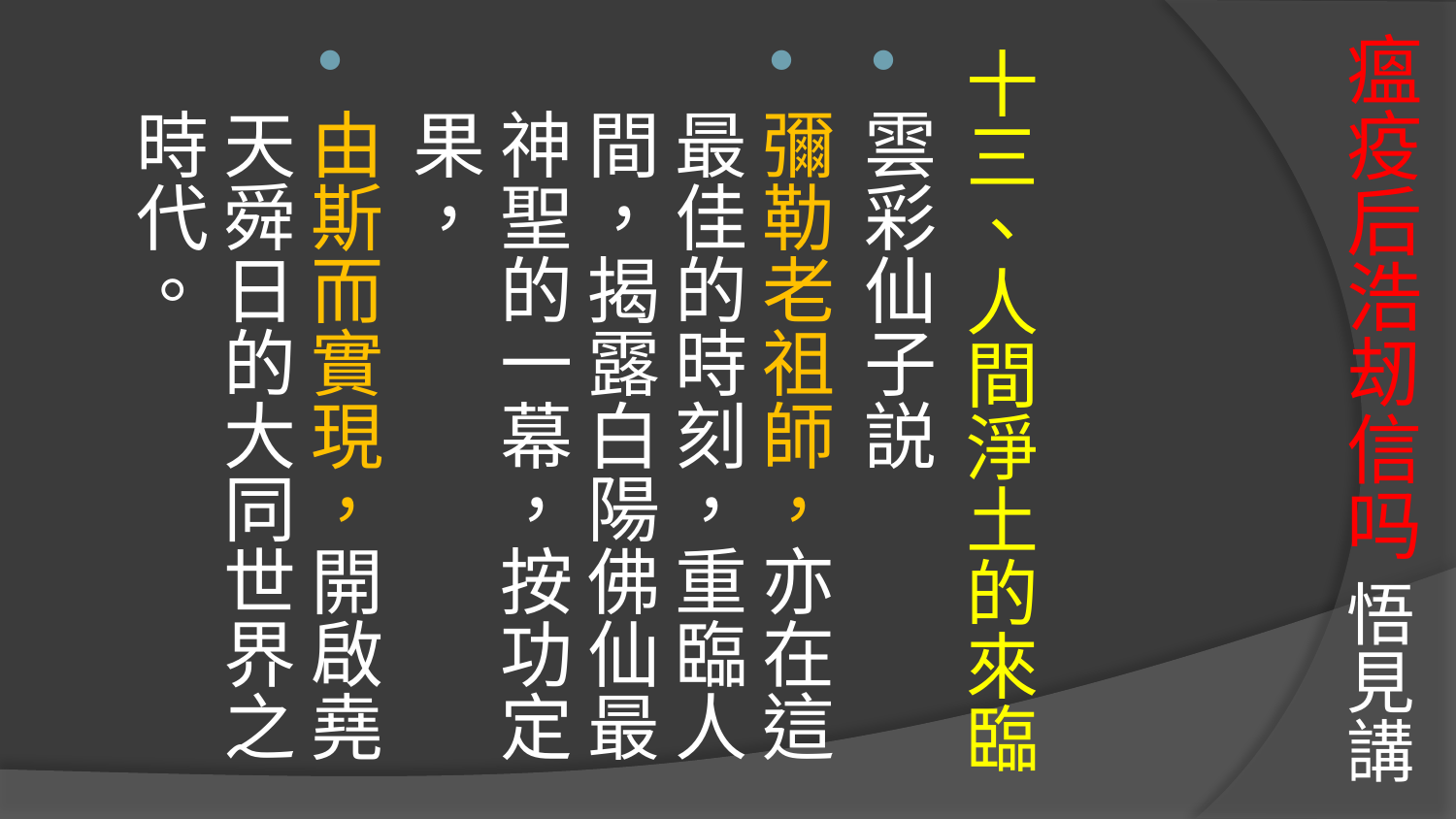

# 瘟疫后浩刼信吗 悟見講
十三、人間淨土的來臨
雲彩仙子説
彌勒老祖師，亦在這最佳的時刻，重臨人間，揭露白陽佛仙最神聖的一幕，按功定果，
由斯而實現，開啟堯天舜日的大同世界之時代。